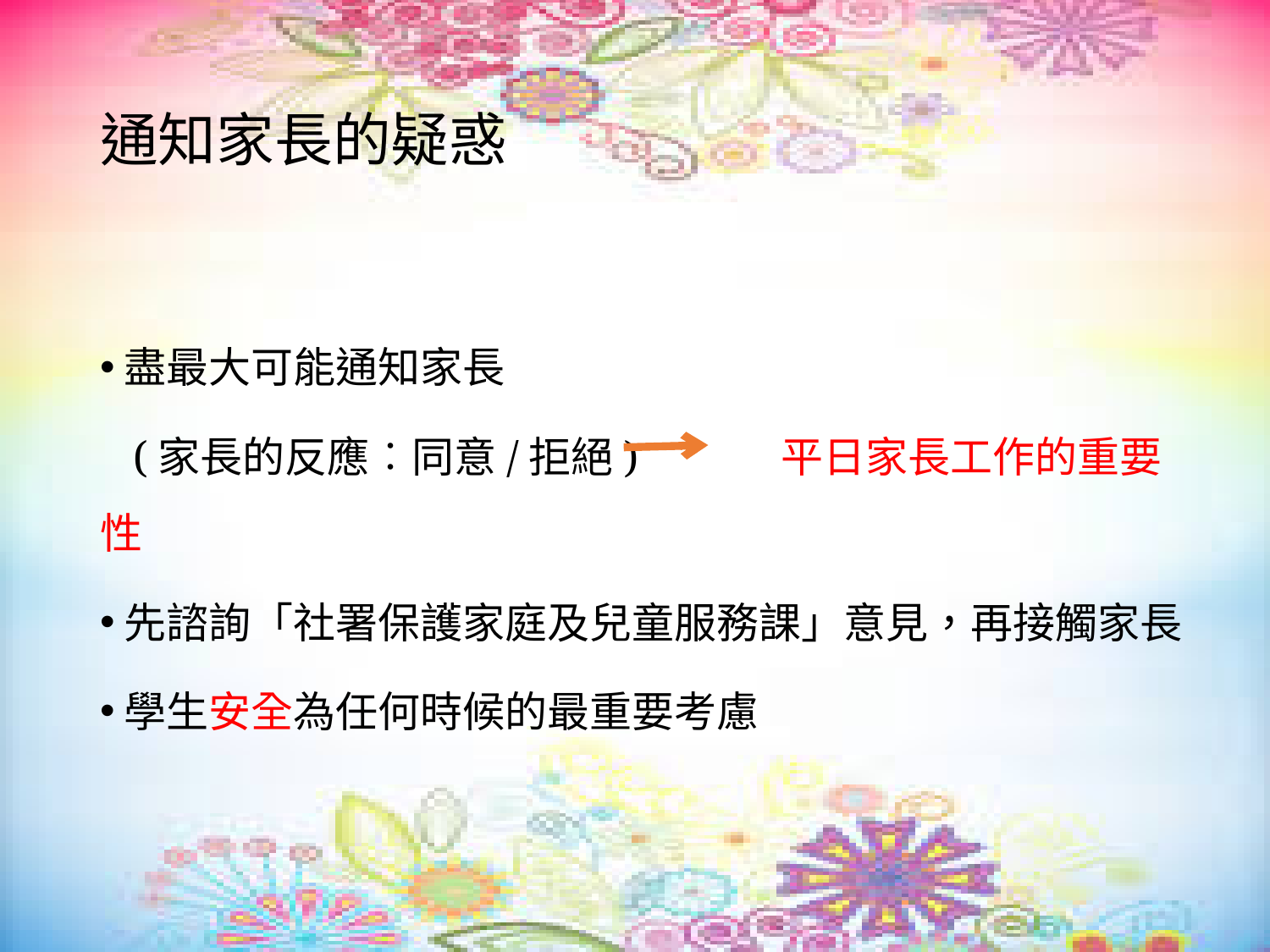

# 通知家長的疑惑
盡最大可能通知家長
   (家長的反應︰同意/拒絕)            平日家長工作的重要性
先諮詢「社署保護家庭及兒童服務課」意見，再接觸家長
學生安全為任何時候的最重要考慮